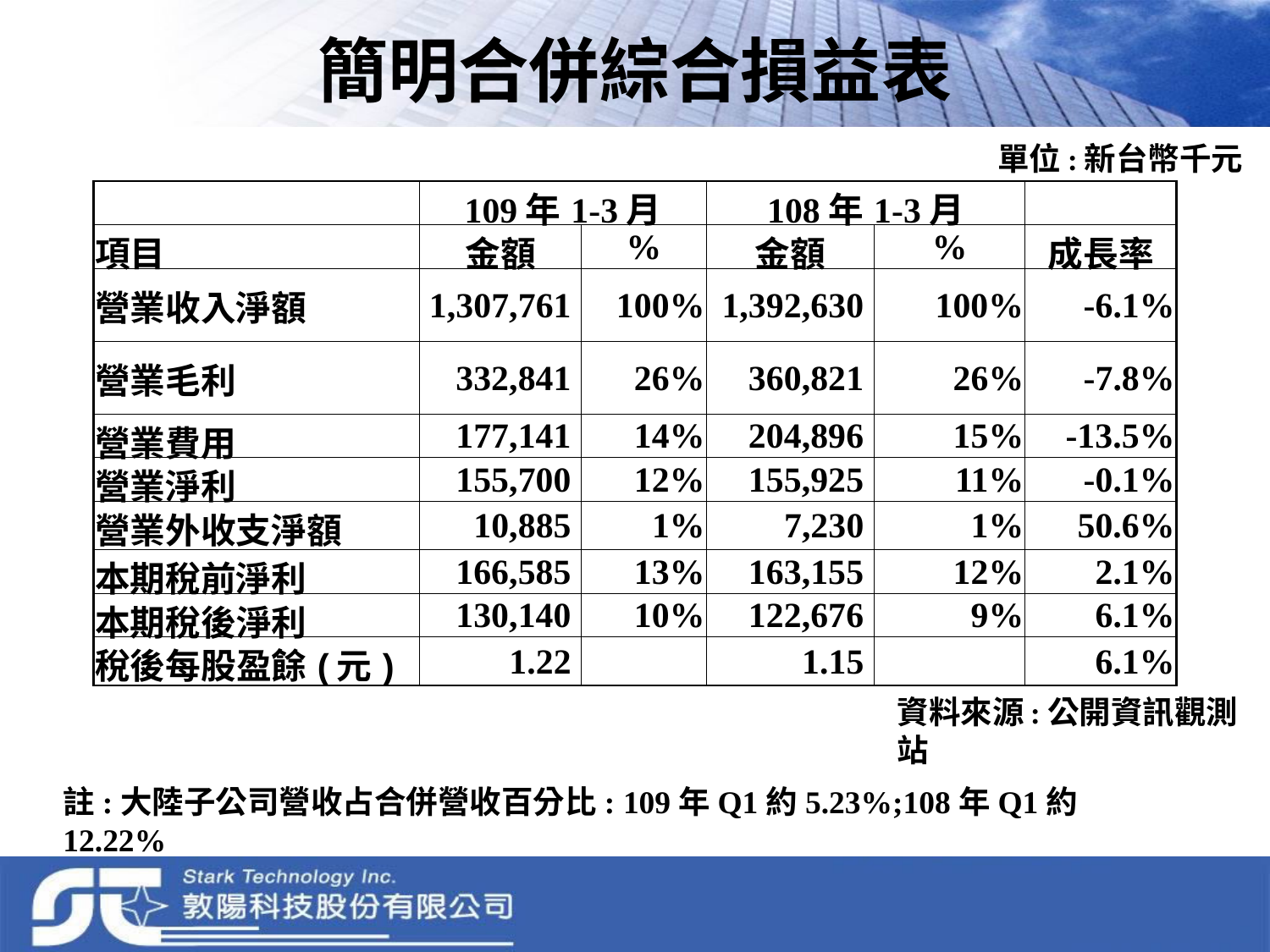

# 簡明合併綜合損益表
單位:新台幣千元
|  | 109年1-3月 |  | 108年1-3月 |  |  |
| --- | --- | --- | --- | --- | --- |
| 項目 | 金額 | % | 金額 | % | 成長率 |
| 營業收入淨額 | 1,307,761 | 100% | 1,392,630 | 100% | -6.1% |
| 營業毛利 | 332,841 | 26% | 360,821 | 26% | -7.8% |
| 營業費用 | 177,141 | 14% | 204,896 | 15% | -13.5% |
| 營業淨利 | 155,700 | 12% | 155,925 | 11% | -0.1% |
| 營業外收支淨額 | 10,885 | 1% | 7,230 | 1% | 50.6% |
| 本期稅前淨利 | 166,585 | 13% | 163,155 | 12% | 2.1% |
| 本期稅後淨利 | 130,140 | 10% | 122,676 | 9% | 6.1% |
| 稅後每股盈餘(元) | 1.22 |  | 1.15 |  | 6.1% |
資料來源:公開資訊觀測站
註:大陸子公司營收占合併營收百分比: 109年Q1約5.23%;108年Q1約12.22%